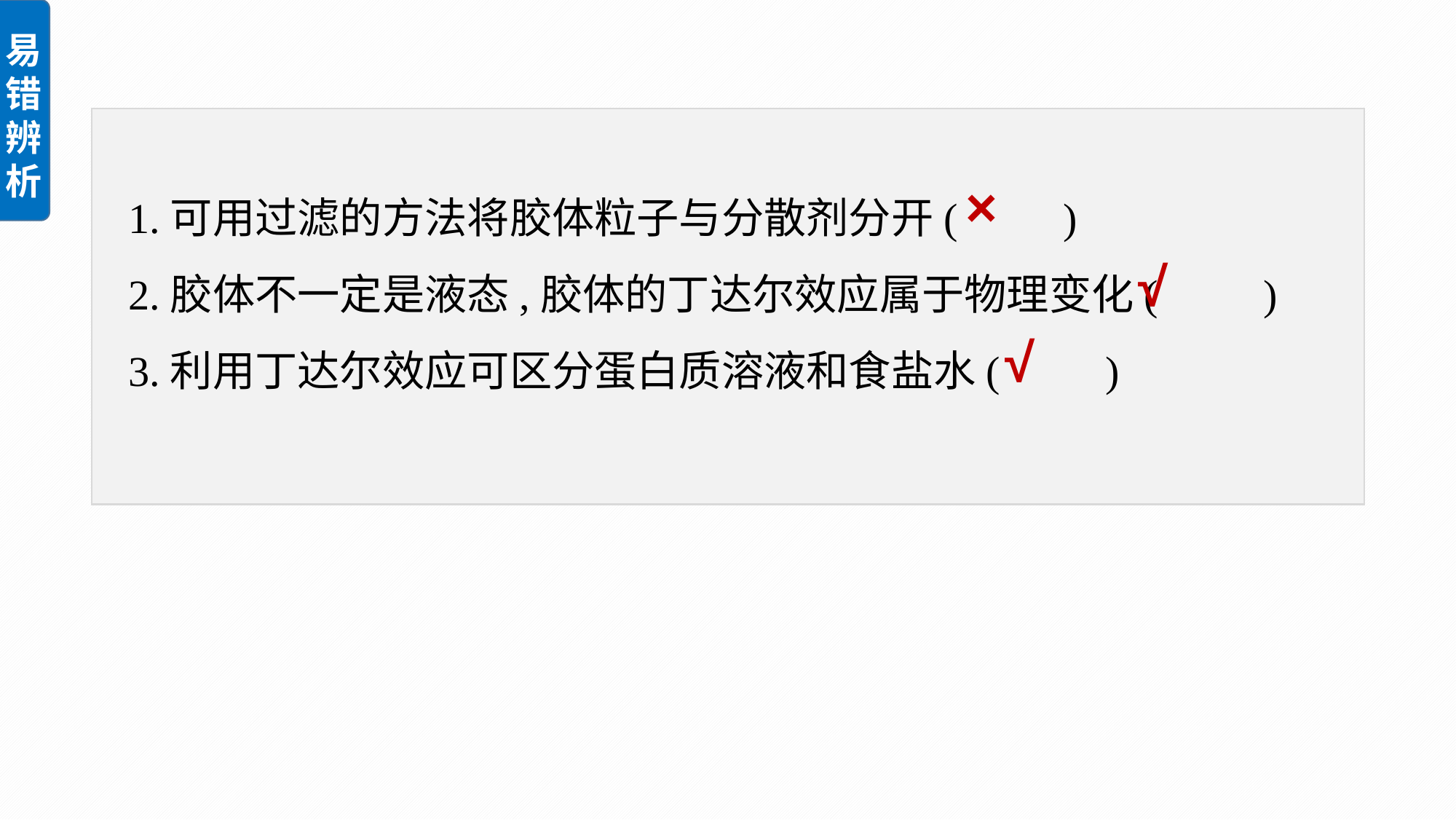

1.可用过滤的方法将胶体粒子与分散剂分开(　　)
2.胶体不一定是液态,胶体的丁达尔效应属于物理变化(　　)
3.利用丁达尔效应可区分蛋白质溶液和食盐水(　　)
×
√
√